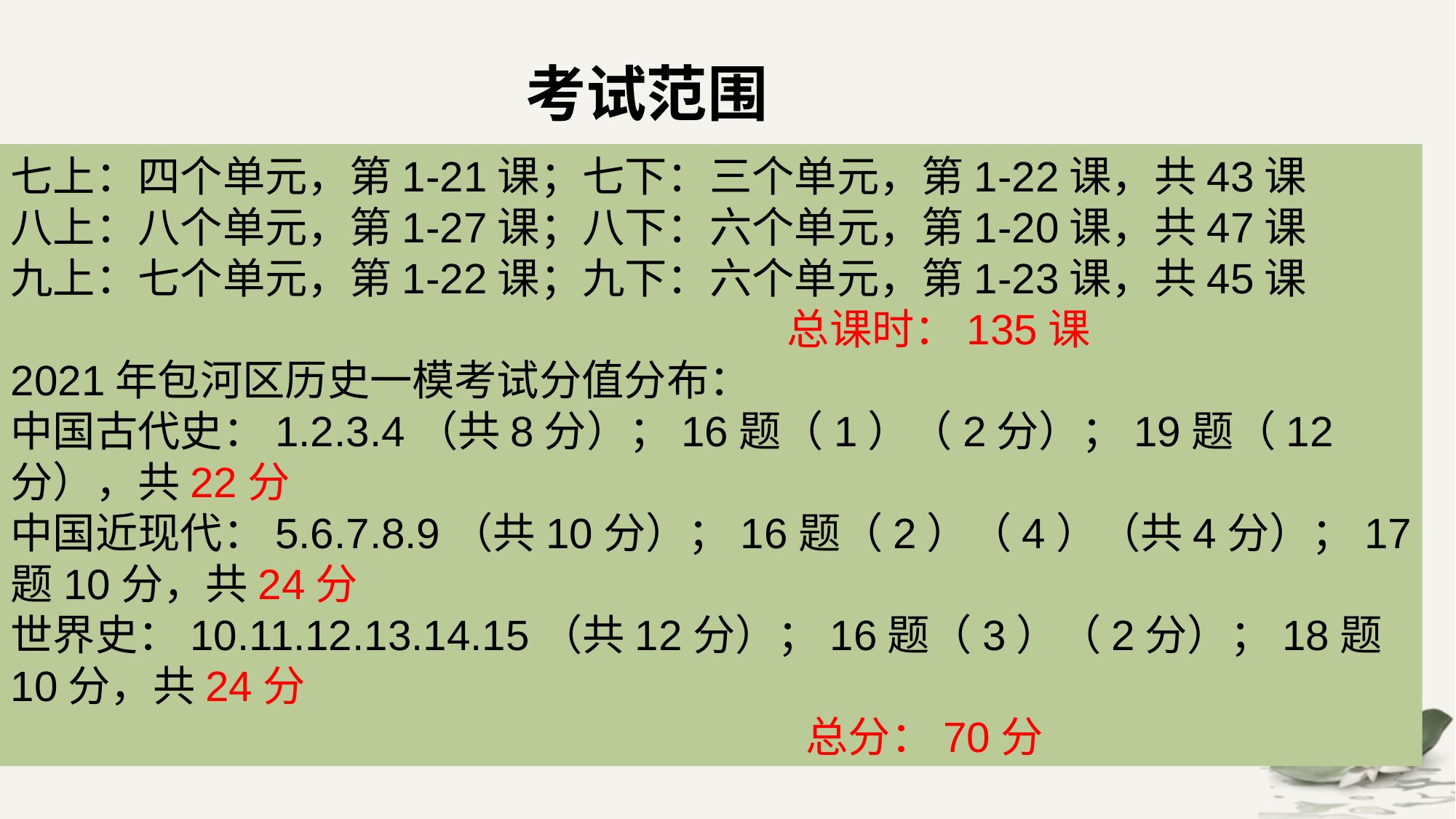

考试范围
七上：四个单元，第1-21课；七下：三个单元，第1-22课，共43课
八上：八个单元，第1-27课；八下：六个单元，第1-20课，共47课
九上：七个单元，第1-22课；九下：六个单元，第1-23课，共45课
                                                                                 总课时：135课
2021年包河区历史一模考试分值分布：
中国古代史：1.2.3.4（共8分）；16题（1）（2分）；19题（12分），共22分
中国近现代：5.6.7.8.9（共10分）；16题（2）（4）（共4分）；17题10分，共24分
世界史：10.11.12.13.14.15（共12分）；16题（3）（2分）；18题10分，共24分
                                                                                   总分：70分